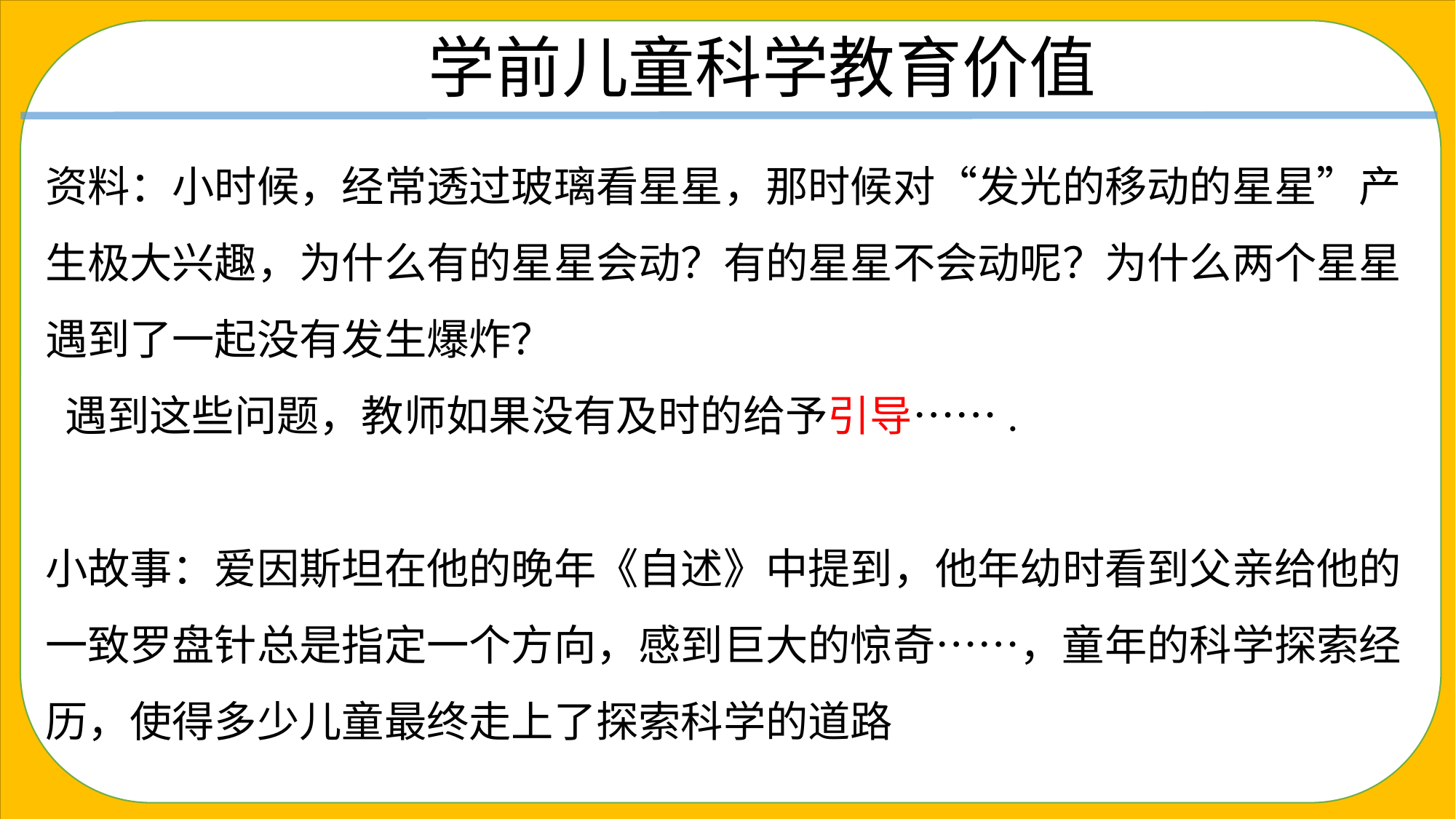

学前儿童科学教育价值

资料：小时候，经常透过玻璃看星星，那时候对“发光的移动的星星”产生极大兴趣，为什么有的星星会动？有的星星不会动呢？为什么两个星星遇到了一起没有发生爆炸？
 遇到这些问题，教师如果没有及时的给予引导…….

小故事：爱因斯坦在他的晚年《自述》中提到，他年幼时看到父亲给他的一致罗盘针总是指定一个方向，感到巨大的惊奇……，童年的科学探索经历，使得多少儿童最终走上了探索科学的道路